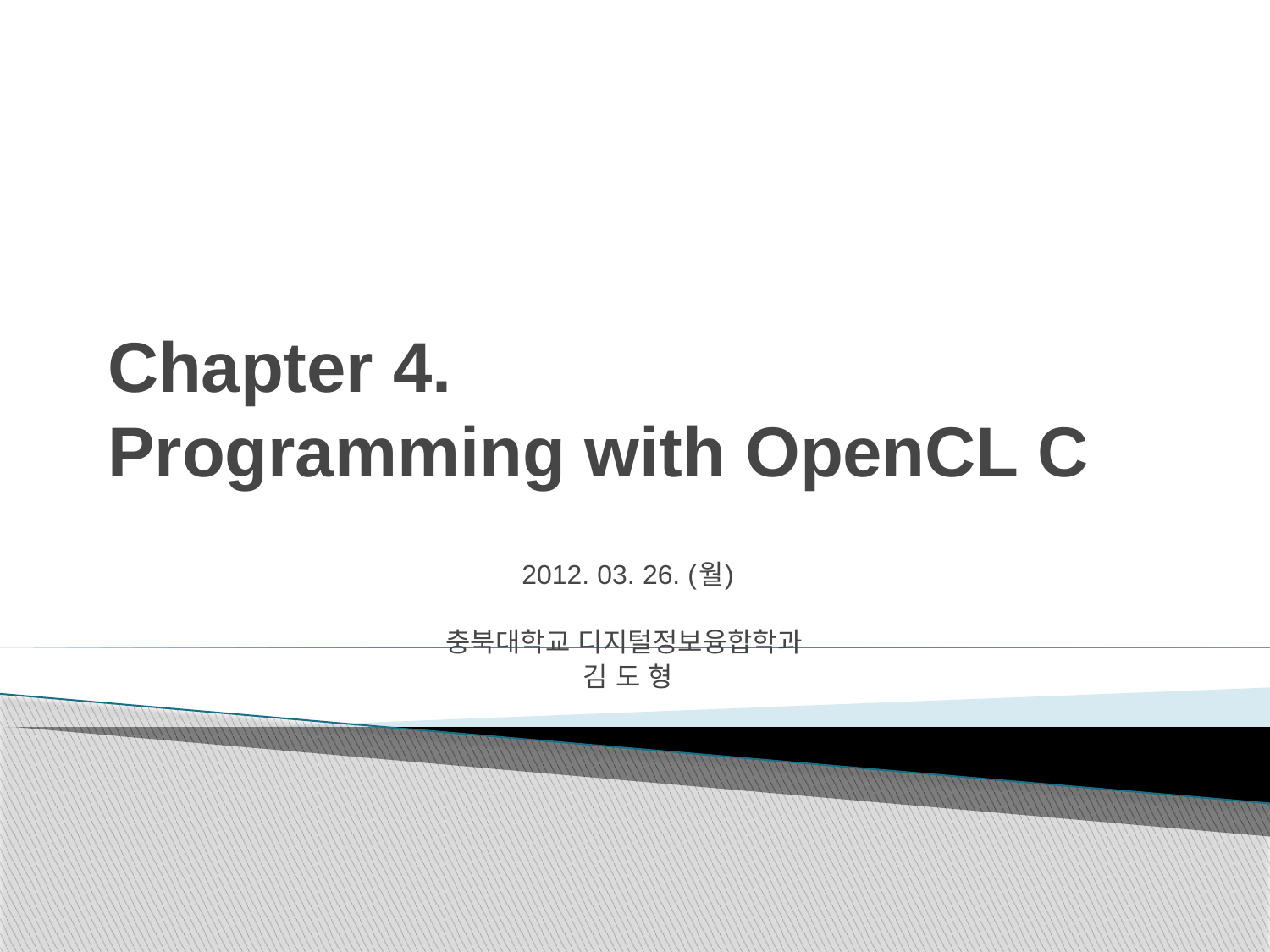

# Chapter 4. Programming with OpenCL C

2012. 03. 26. (월)

충북대학교 디지털정보융합학과
김 도 형